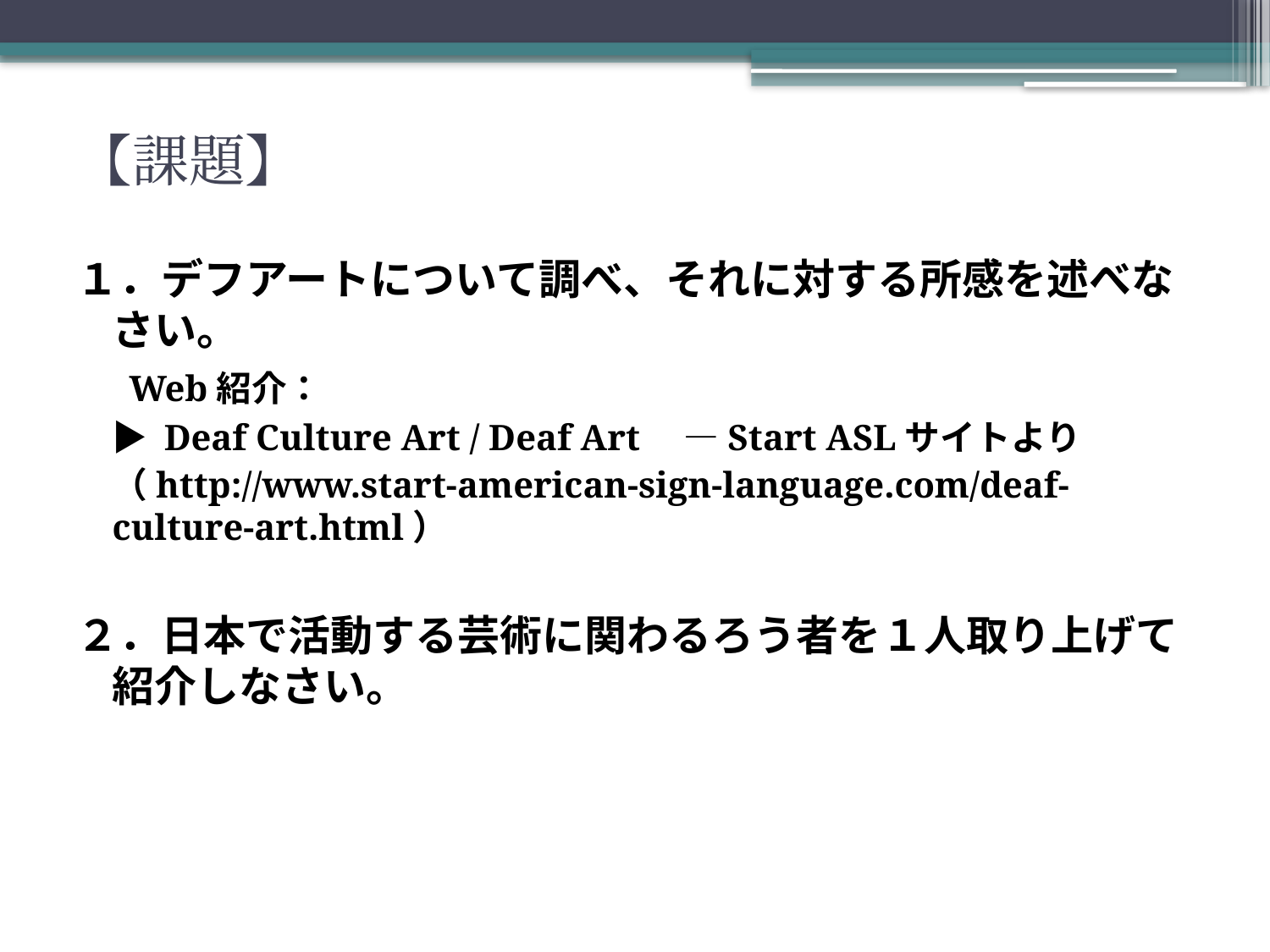

# 【課題】
１．デフアートについて調べ、それに対する所感を述べなさい。
　Web紹介：
　▶ Deaf Culture Art / Deaf Art　—Start ASLサイトより
　（http://www.start-american-sign-language.com/deaf-culture-art.html）

２．日本で活動する芸術に関わるろう者を１人取り上げて紹介しなさい。